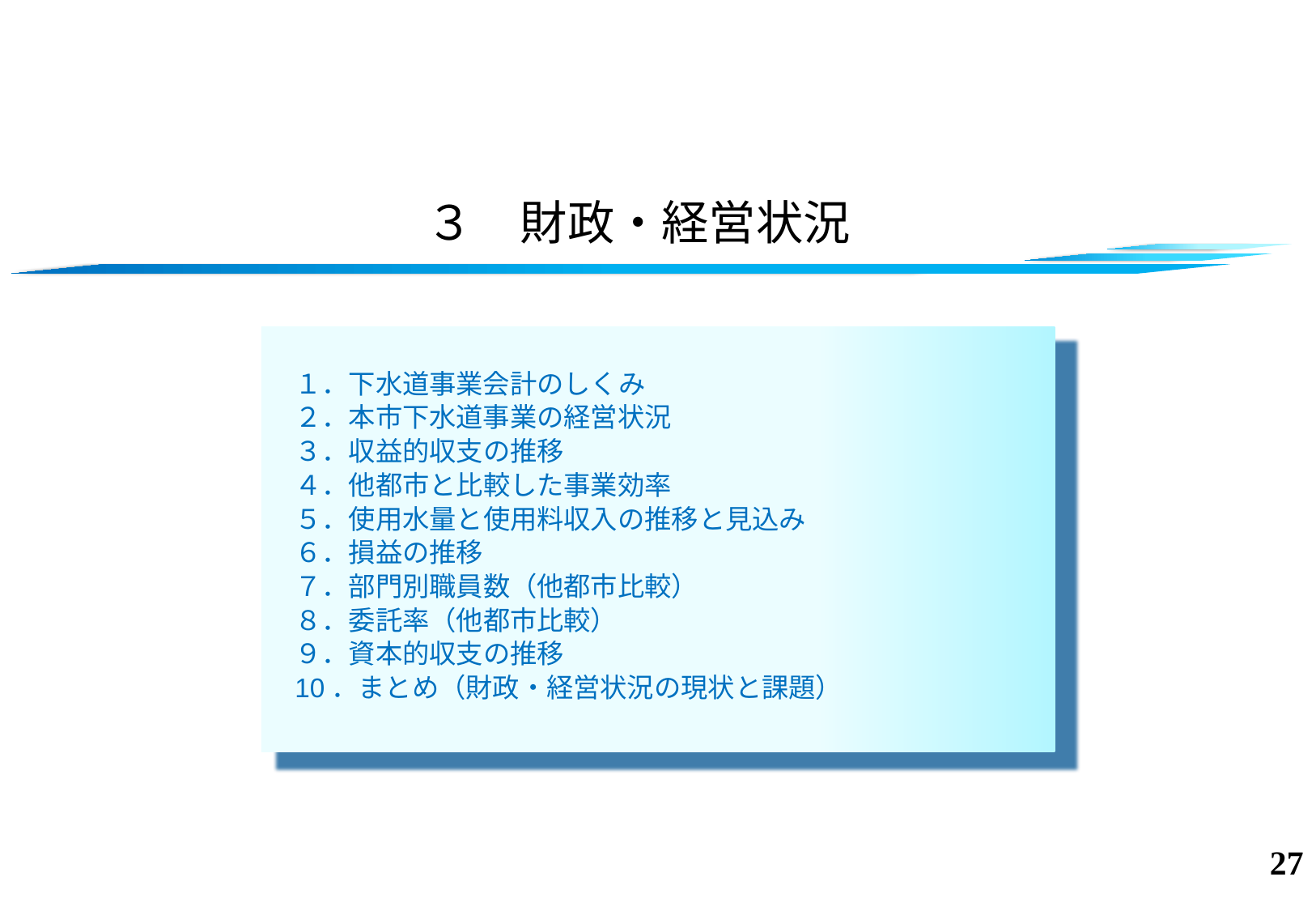

３　財政・経営状況

１．下水道事業会計のしくみ
２．本市下水道事業の経営状況
３．収益的収支の推移
４．他都市と比較した事業効率
５．使用水量と使用料収入の推移と見込み
６．損益の推移
７．部門別職員数（他都市比較）
８．委託率（他都市比較）
９．資本的収支の推移
10．まとめ（財政・経営状況の現状と課題）
27